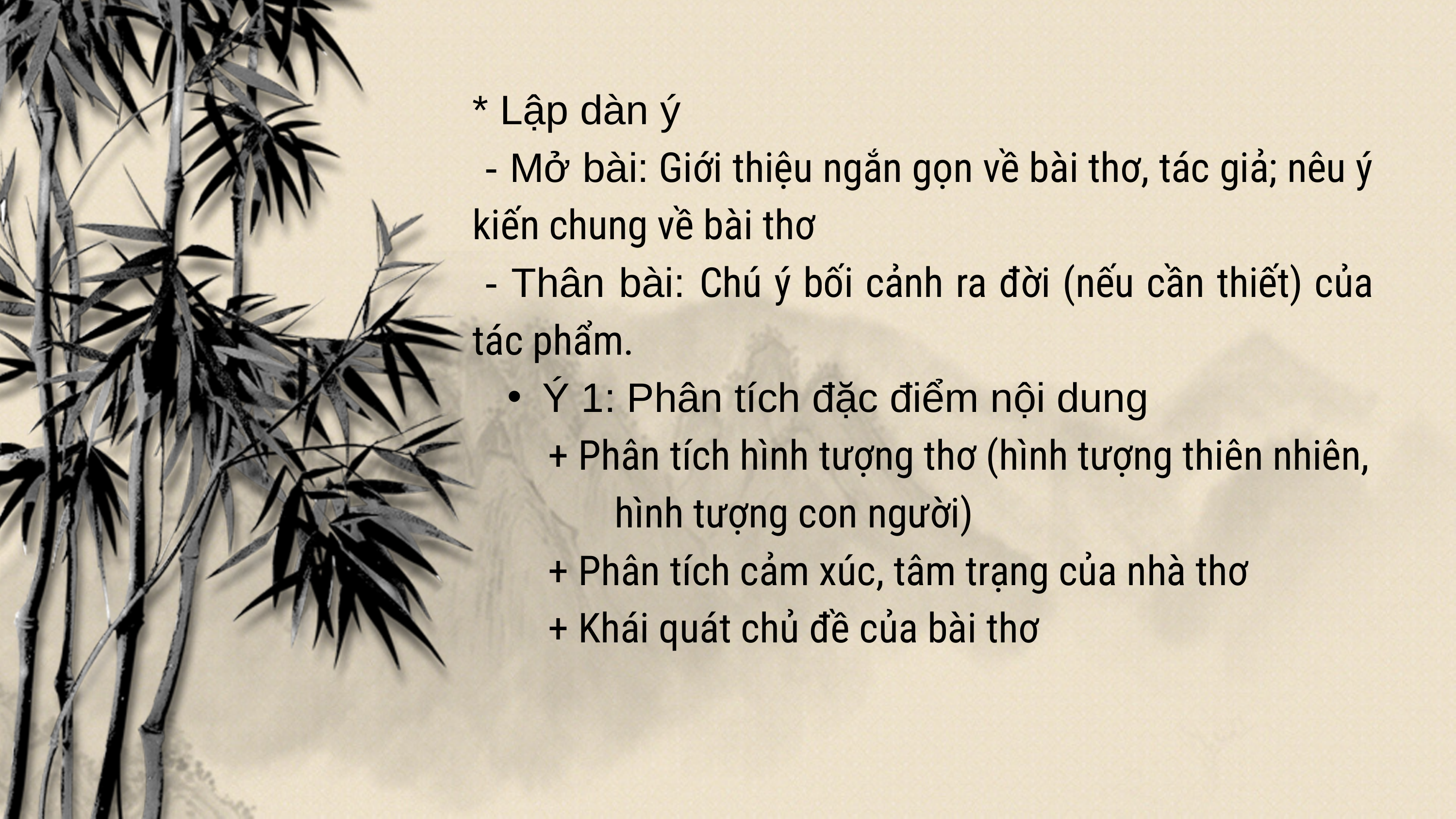

* Lập dàn ý
 - Mở bài: Giới thiệu ngắn gọn về bài thơ, tác giả; nêu ý kiến chung về bài thơ
 - Thân bài: Chú ý bối cảnh ra đời (nếu cần thiết) của tác phẩm.
Ý 1: Phân tích đặc điểm nội dung
        + Phân tích hình tượng thơ (hình tượng thiên nhiên,
               hình tượng con người)
        + Phân tích cảm xúc, tâm trạng của nhà thơ
        + Khái quát chủ đề của bài thơ

延时符